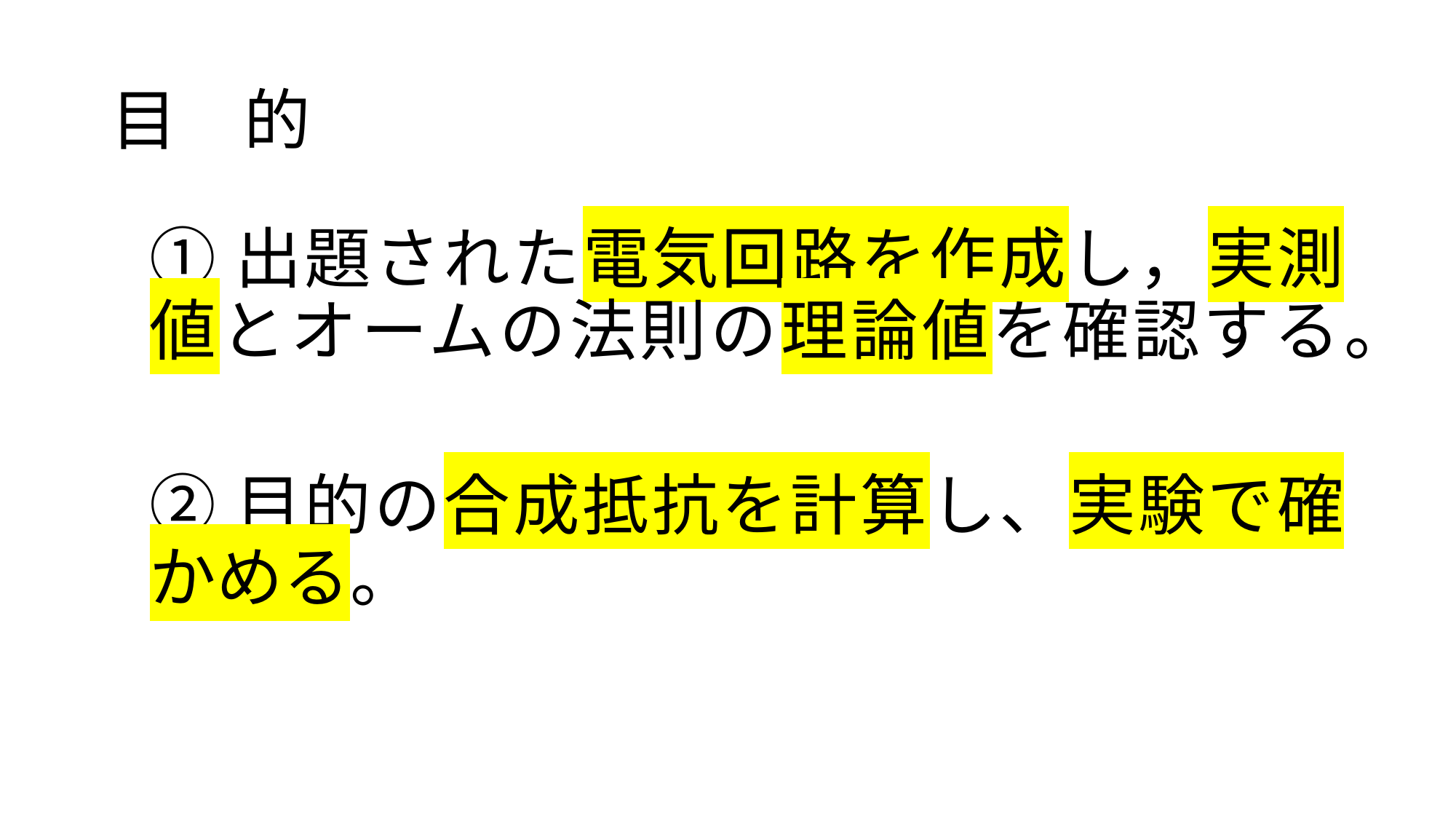

# 目　的
①出題された電気回路を作成し，実測値とオームの法則の理論値を確認する。

②目的の合成抵抗を計算し、実験で確かめる。